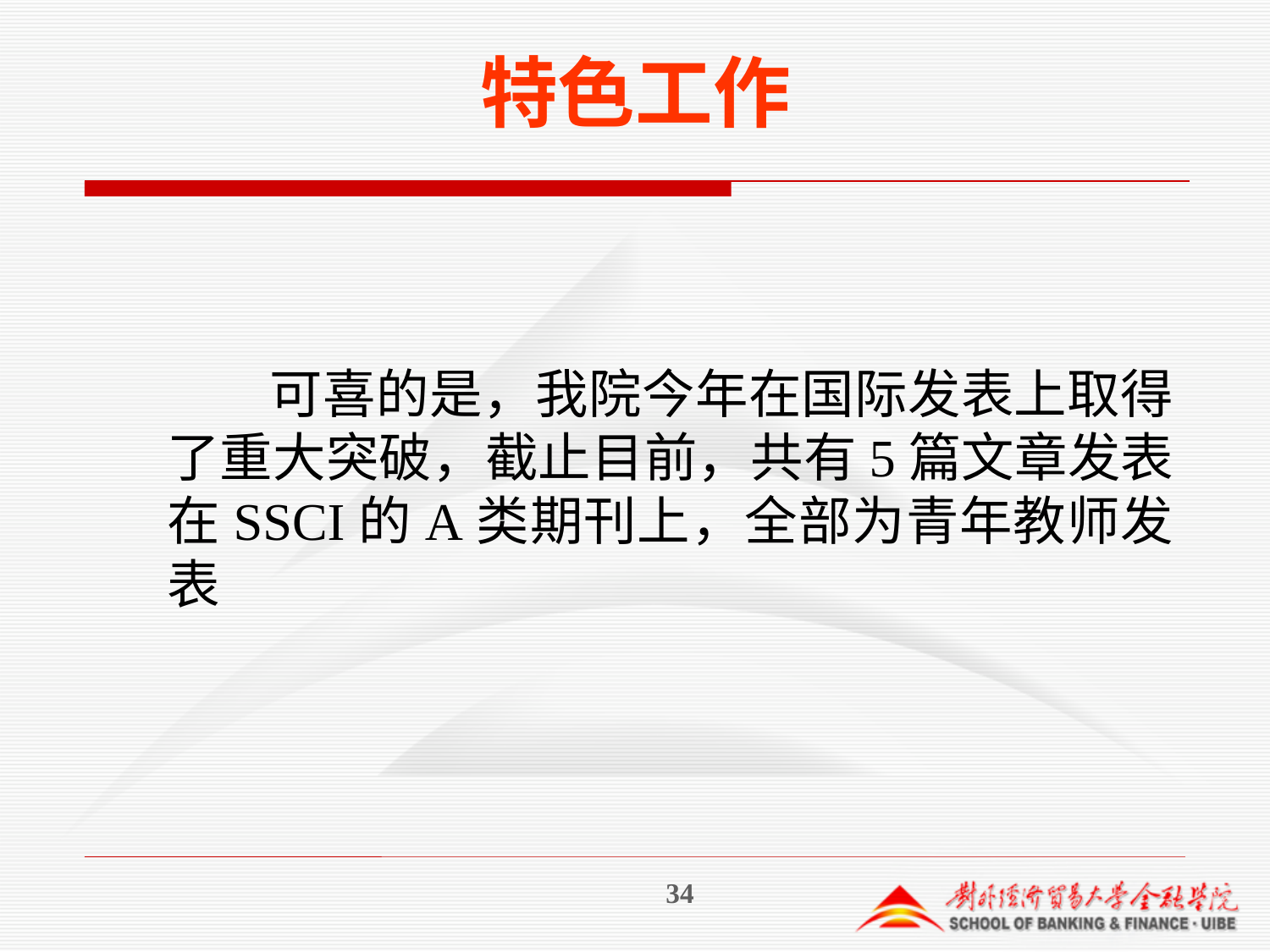

# 特色工作

              可喜的是，我院今年在国际发表上取得了重大突破，截止目前，共有5篇文章发表在SSCI的A类期刊上，全部为青年教师发表